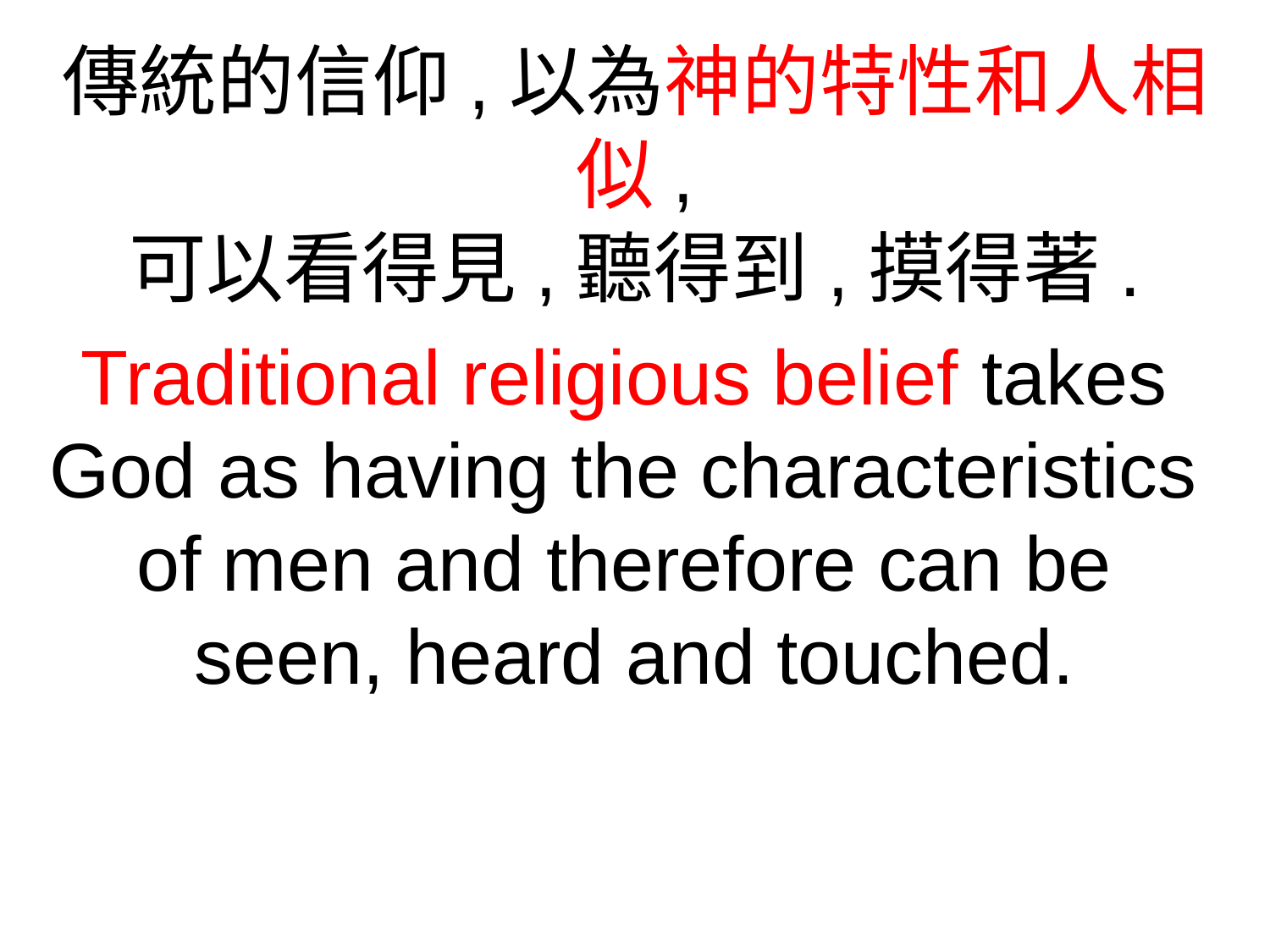

傳統的信仰,以為神的特性和人相似,
可以看得見,聽得到,摸得著.
Traditional religious belief takes
God as having the characteristics
of men and therefore can be
seen, heard and touched.